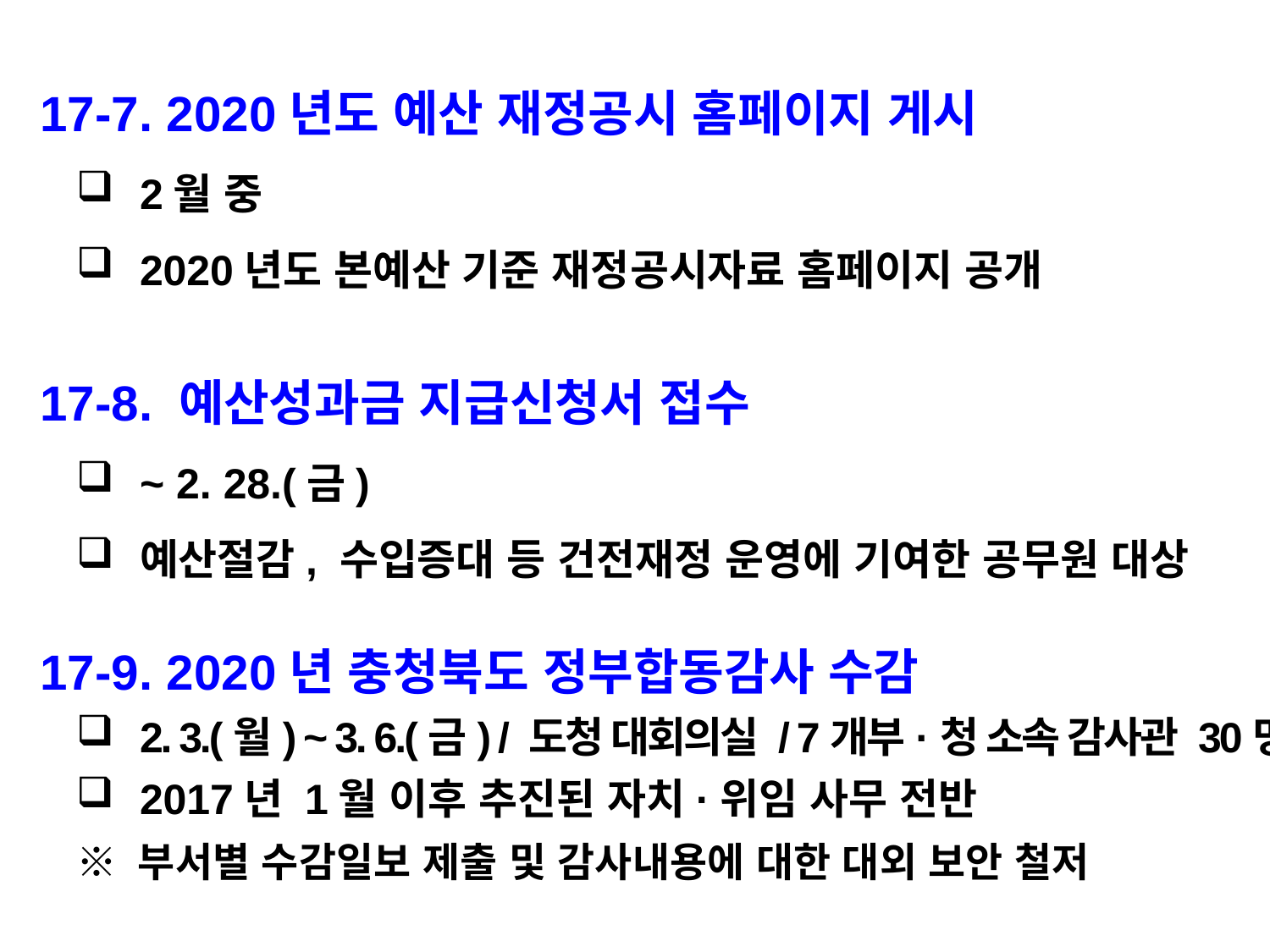

17-7. 2020년도 예산 재정공시 홈페이지 게시
2월 중
2020년도 본예산 기준 재정공시자료 홈페이지 공개
  17-8. 예산성과금 지급신청서 접수
~ 2. 28.(금)
예산절감, 수입증대 등 건전재정 운영에 기여한 공무원 대상

  17-9. 2020년 충청북도 정부합동감사 수감
2. 3.(월) ~ 3. 6.(금) / 도청 대회의실 / 7개부·청 소속 감사관 30명
2017년 1월 이후 추진된 자치·위임 사무 전반
※ 부서별 수감일보 제출 및 감사내용에 대한 대외 보안 철저